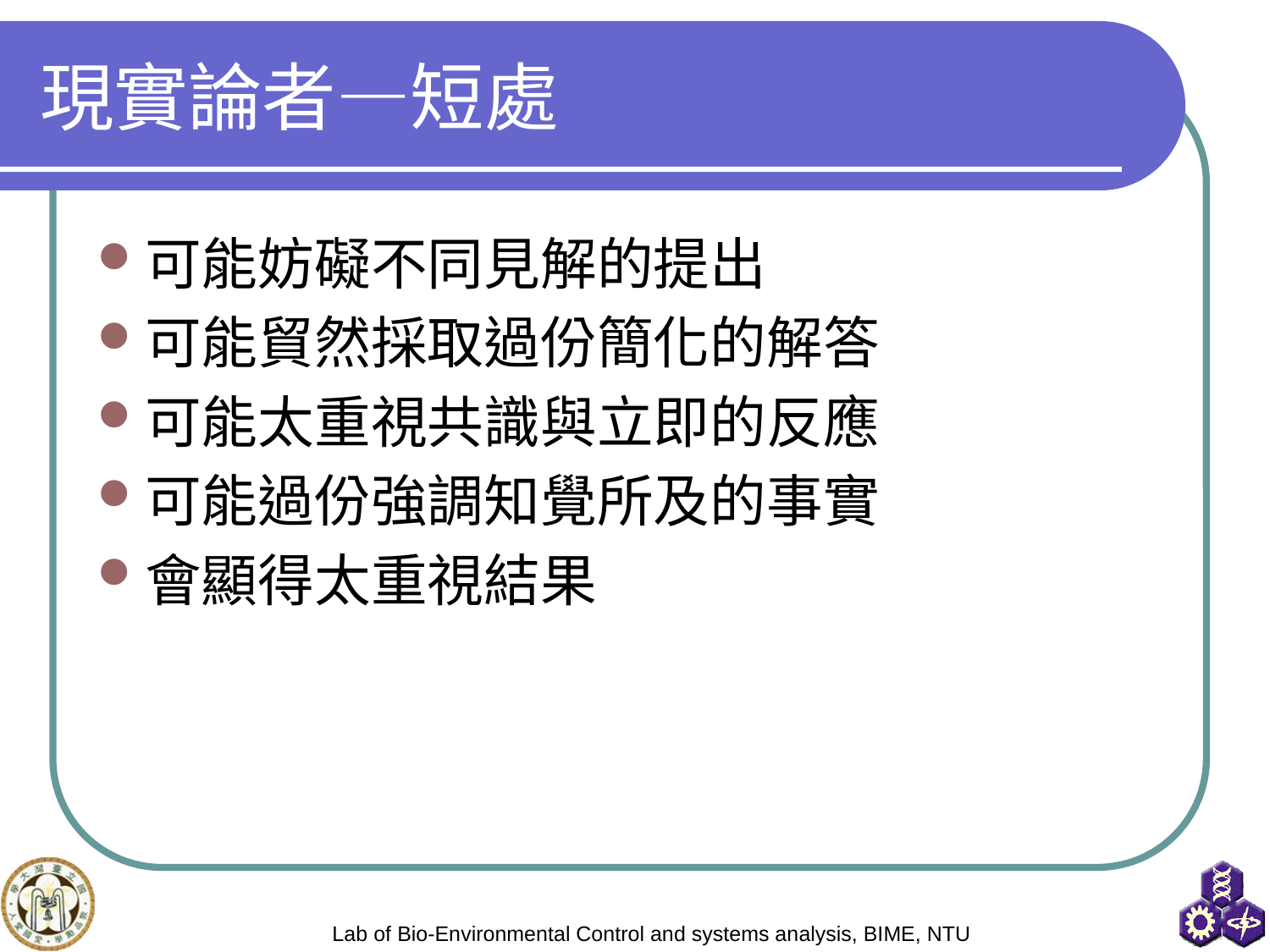

# 現實論者—短處
可能妨礙不同見解的提出
可能貿然採取過份簡化的解答
可能太重視共識與立即的反應
可能過份強調知覺所及的事實
會顯得太重視結果